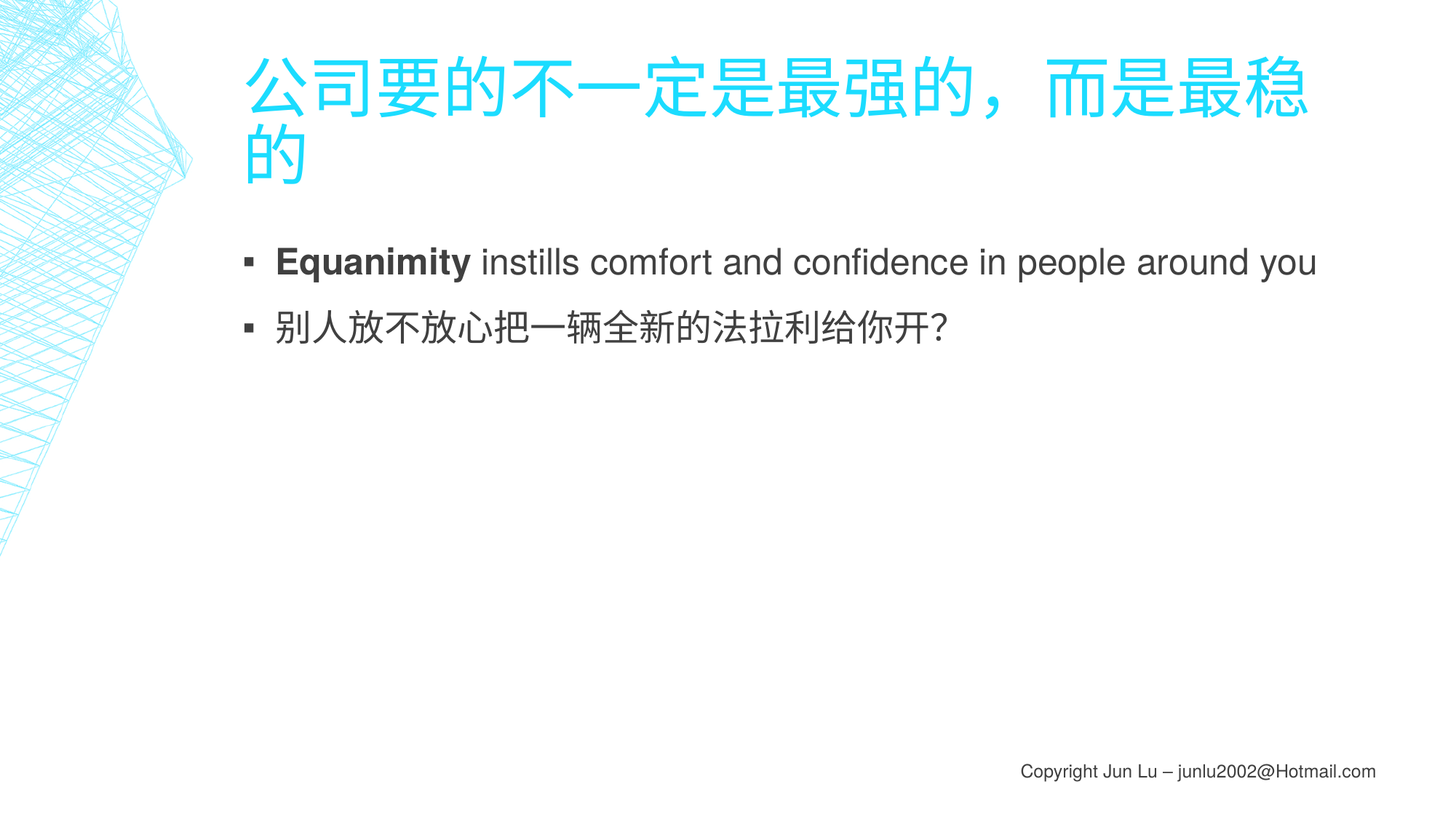

# 公司要的不一定是最强的，而是最稳的
Equanimity instills comfort and confidence in people around you
别人放不放心把一辆全新的法拉利给你开？
Copyright Jun Lu – junlu2002@Hotmail.com